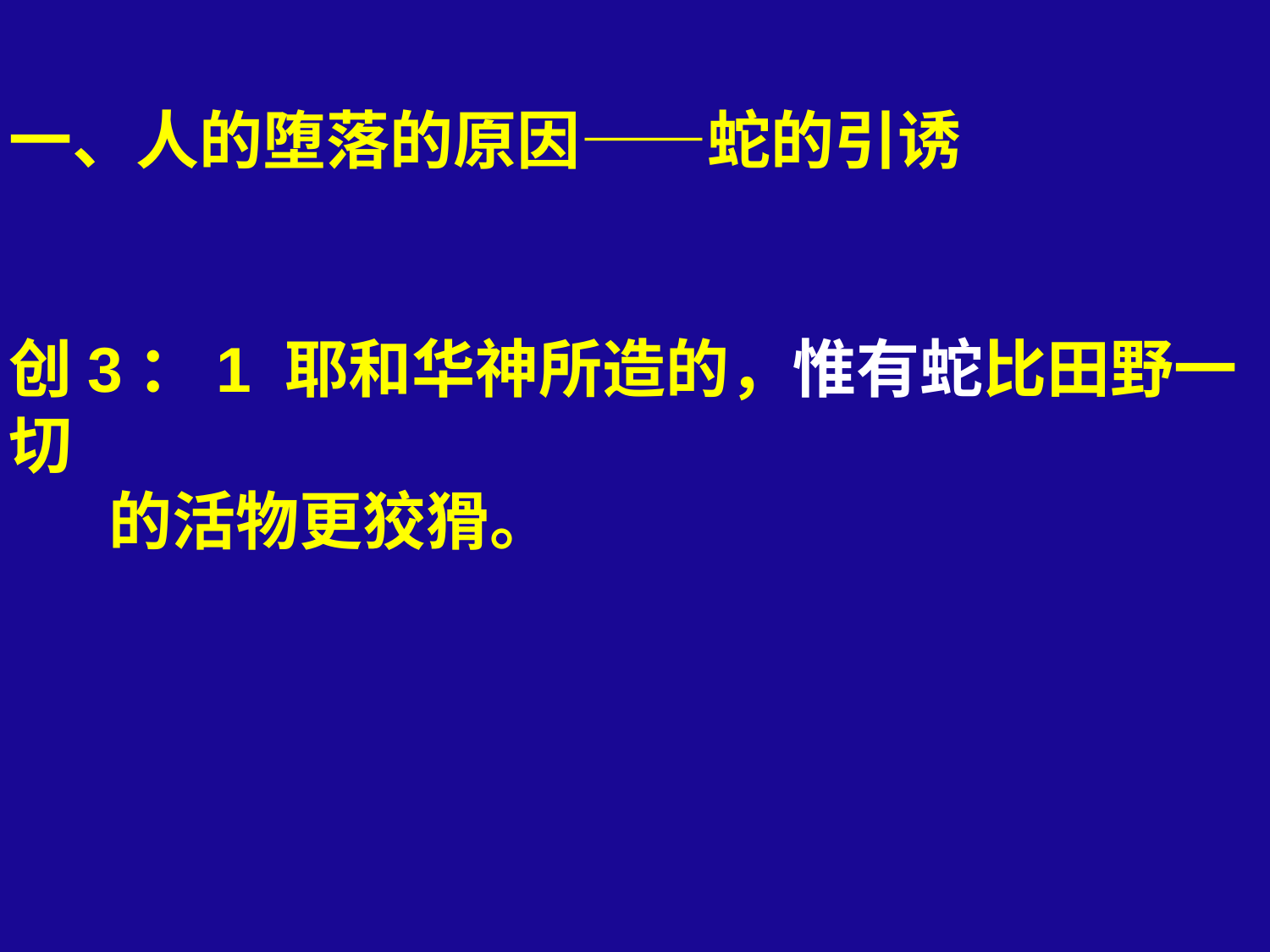

# 一、人的堕落的原因——蛇的引诱 创3：1 耶和华神所造的，惟有蛇比田野一切 的活物更狡猾。